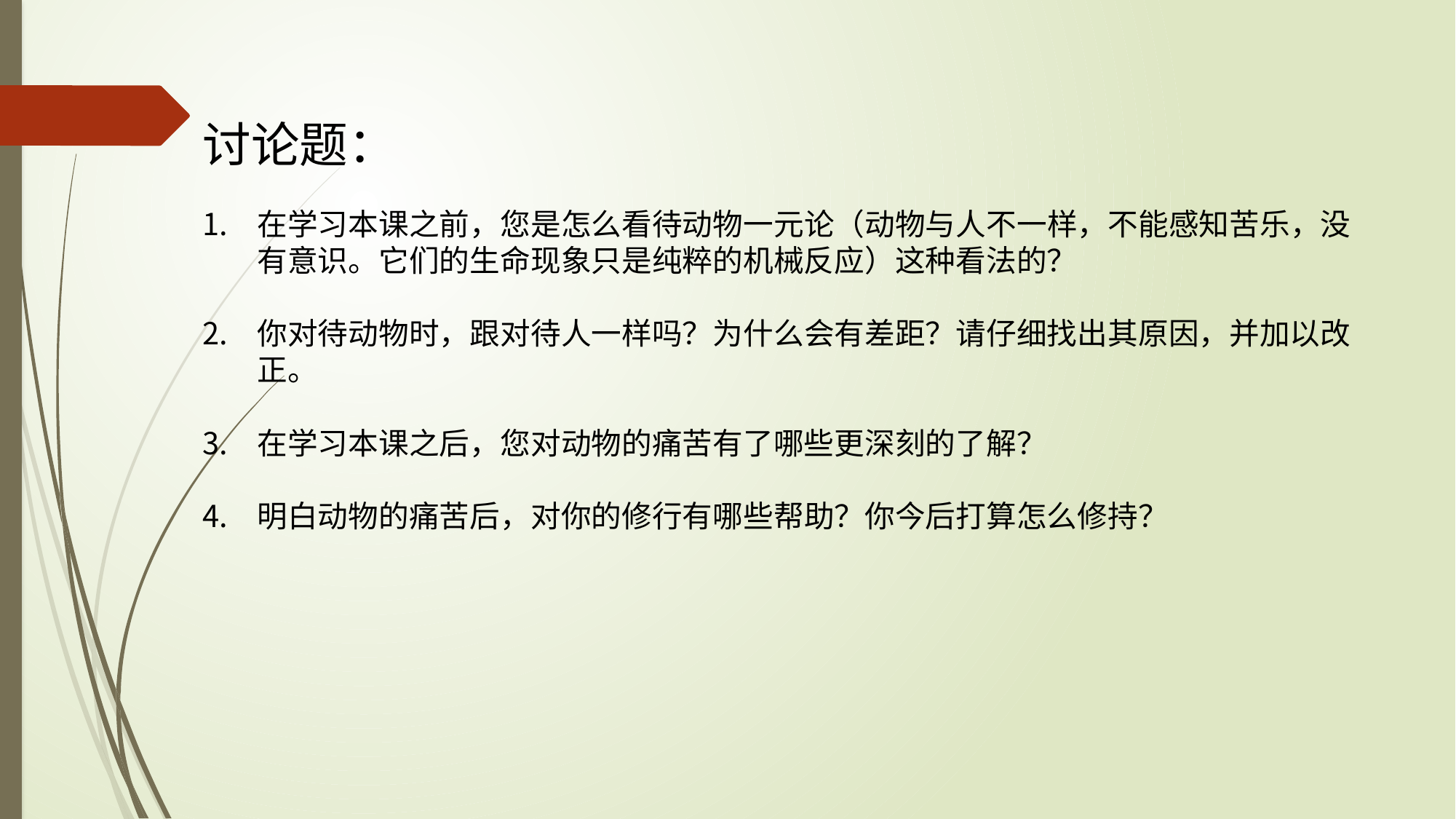

讨论题：

在学习本课之前，您是怎么看待动物一元论（动物与人不一样，不能感知苦乐，没有意识。它们的生命现象只是纯粹的机械反应）这种看法的？

你对待动物时，跟对待人一样吗？为什么会有差距？请仔细找出其原因，并加以改正。

在学习本课之后，您对动物的痛苦有了哪些更深刻的了解？

明白动物的痛苦后，对你的修行有哪些帮助？你今后打算怎么修持？